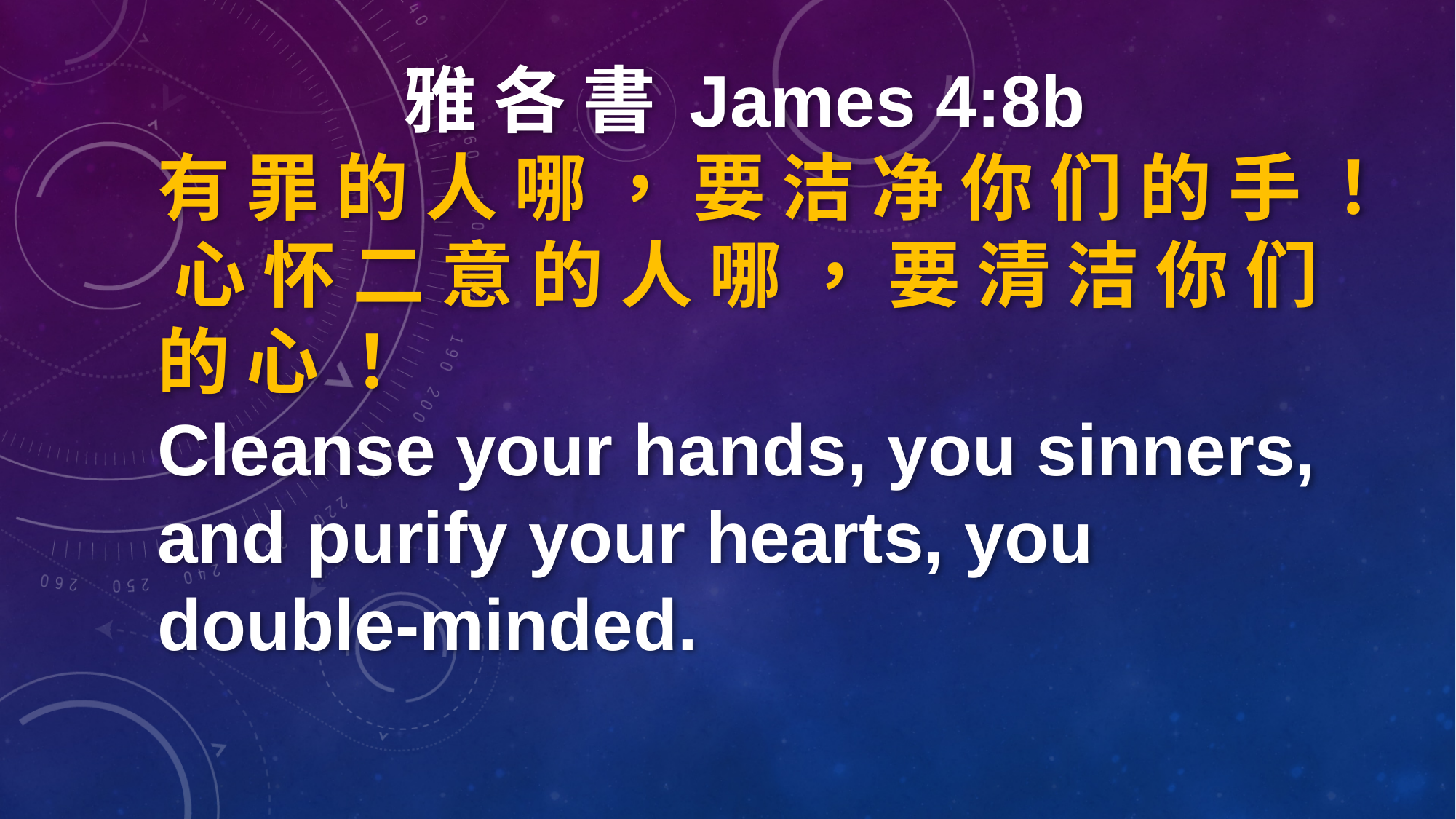

雅 各 書 James 4:8b
有 罪 的 人 哪 ， 要 洁 净 你 们 的 手 ！ 心 怀 二 意 的 人 哪 ， 要 清 洁 你 们 的 心 ！
Cleanse your hands, you sinners, and purify your hearts, you double-minded.